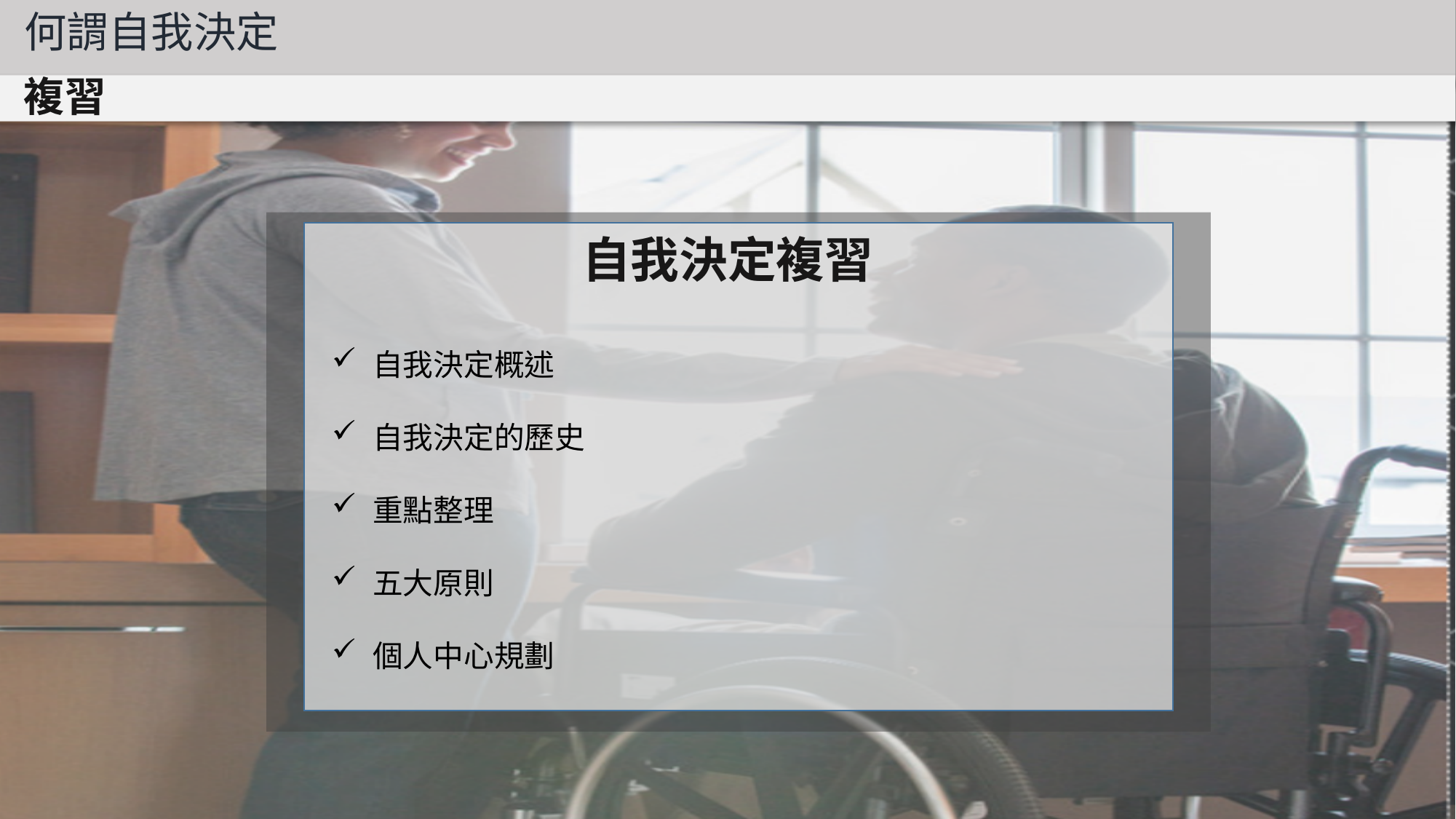

何謂自我決定
複習

自我決定複習

自我決定概述

自我決定的歷史

重點整理

五大原則

個人中心規劃